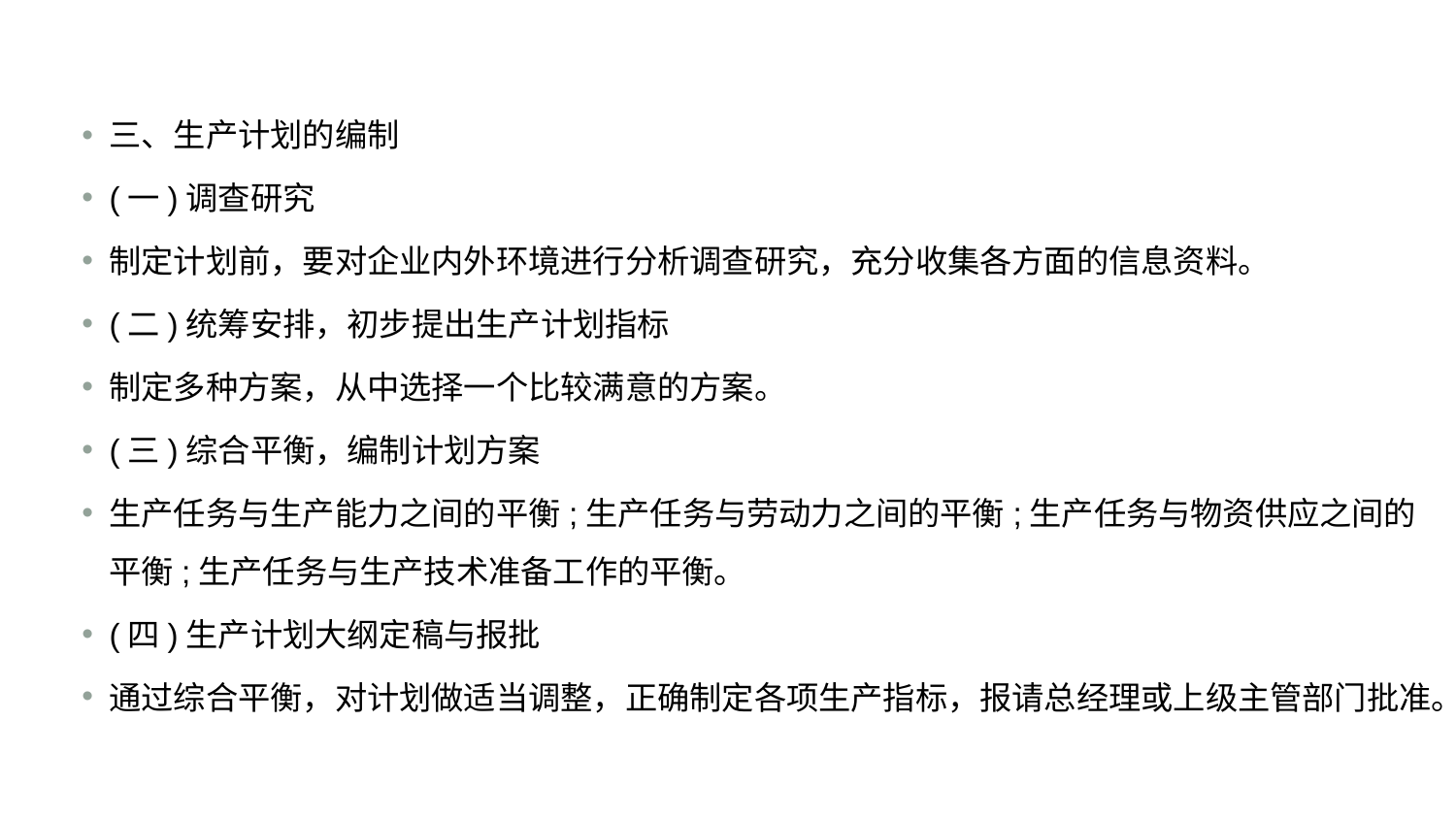

#
三、生产计划的编制
(一)调查研究
制定计划前，要对企业内外环境进行分析调查研究，充分收集各方面的信息资料。
(二)统筹安排，初步提出生产计划指标
制定多种方案，从中选择一个比较满意的方案。
(三)综合平衡，编制计划方案
生产任务与生产能力之间的平衡;生产任务与劳动力之间的平衡;生产任务与物资供应之间的平衡;生产任务与生产技术准备工作的平衡。
(四)生产计划大纲定稿与报批
通过综合平衡，对计划做适当调整，正确制定各项生产指标，报请总经理或上级主管部门批准。